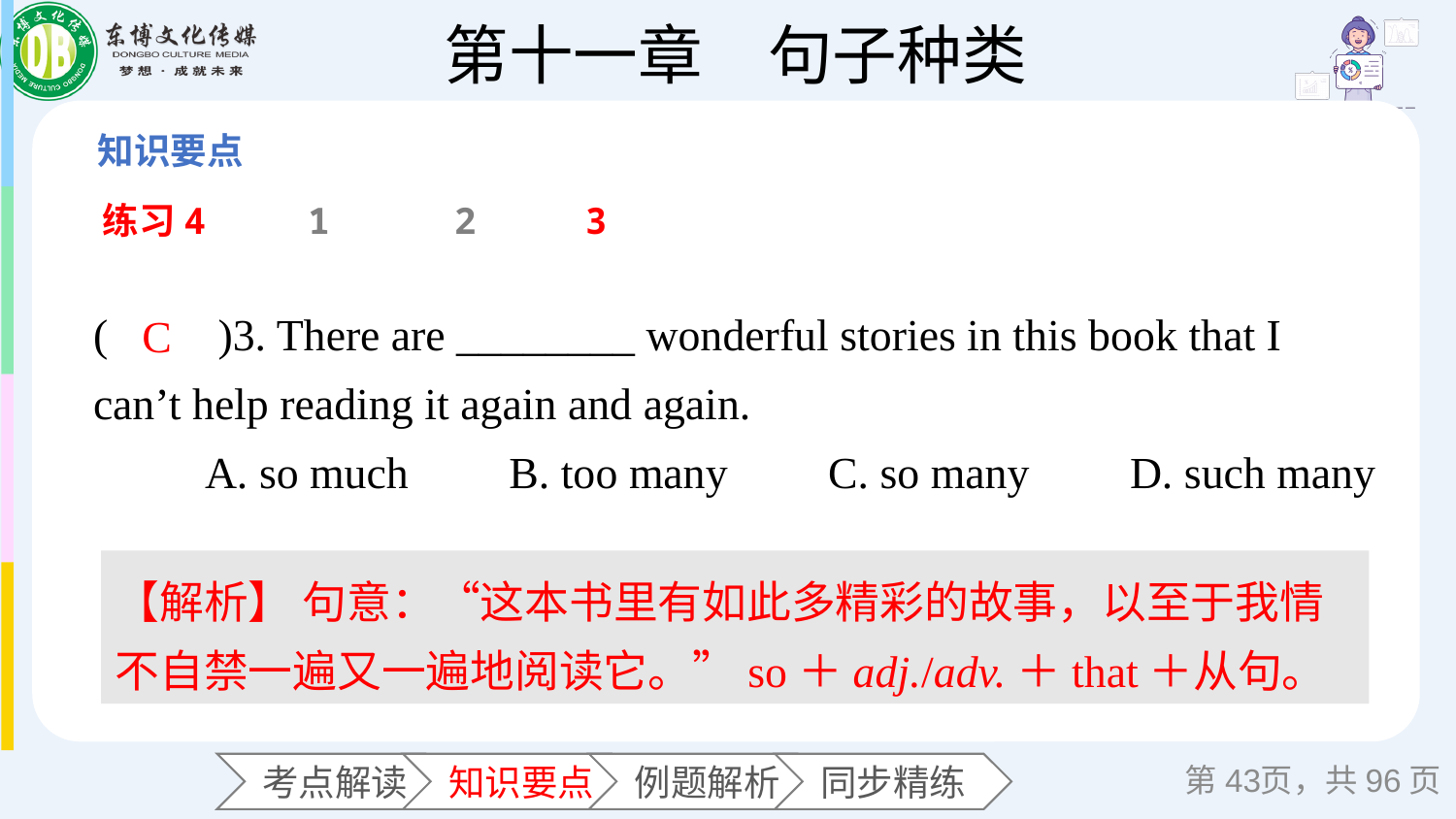

练习4
1
2
3
(　　)3. There are ________ wonderful stories in this book that I can’t help reading it again and again.
          A. so much         B. too many         C. so many         D. such many
C
【解析】 句意：“这本书里有如此多精彩的故事，以至于我情不自禁一遍又一遍地阅读它。”so＋adj./adv.＋that＋从句。
第43页，共96页